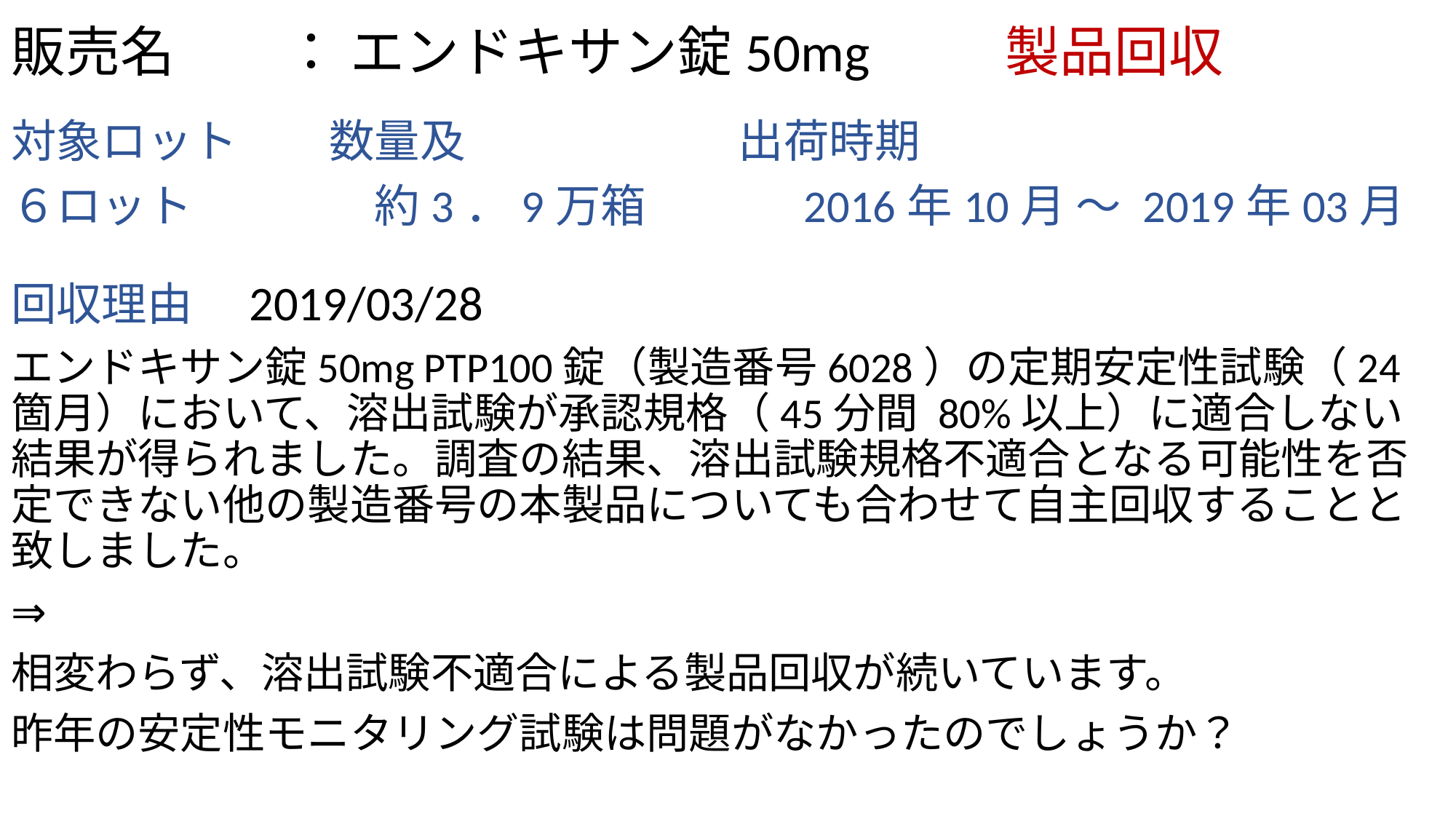

# 販売名　　： エンドキサン錠50mg 　　製品回収
対象ロット　　数量及　　　　　　出荷時期
６ロット　　　　約3．9万箱　　　 2016年10月 ～ 2019年03月

回収理由　2019/03/28
エンドキサン錠50mg PTP100錠（製造番号6028）の定期安定性試験（24箇月）において、溶出試験が承認規格（45分間 80%以上）に適合しない結果が得られました。調査の結果、溶出試験規格不適合となる可能性を否定できない他の製造番号の本製品についても合わせて自主回収することと致しました。
⇒
相変わらず、溶出試験不適合による製品回収が続いています。
昨年の安定性モニタリング試験は問題がなかったのでしょうか？